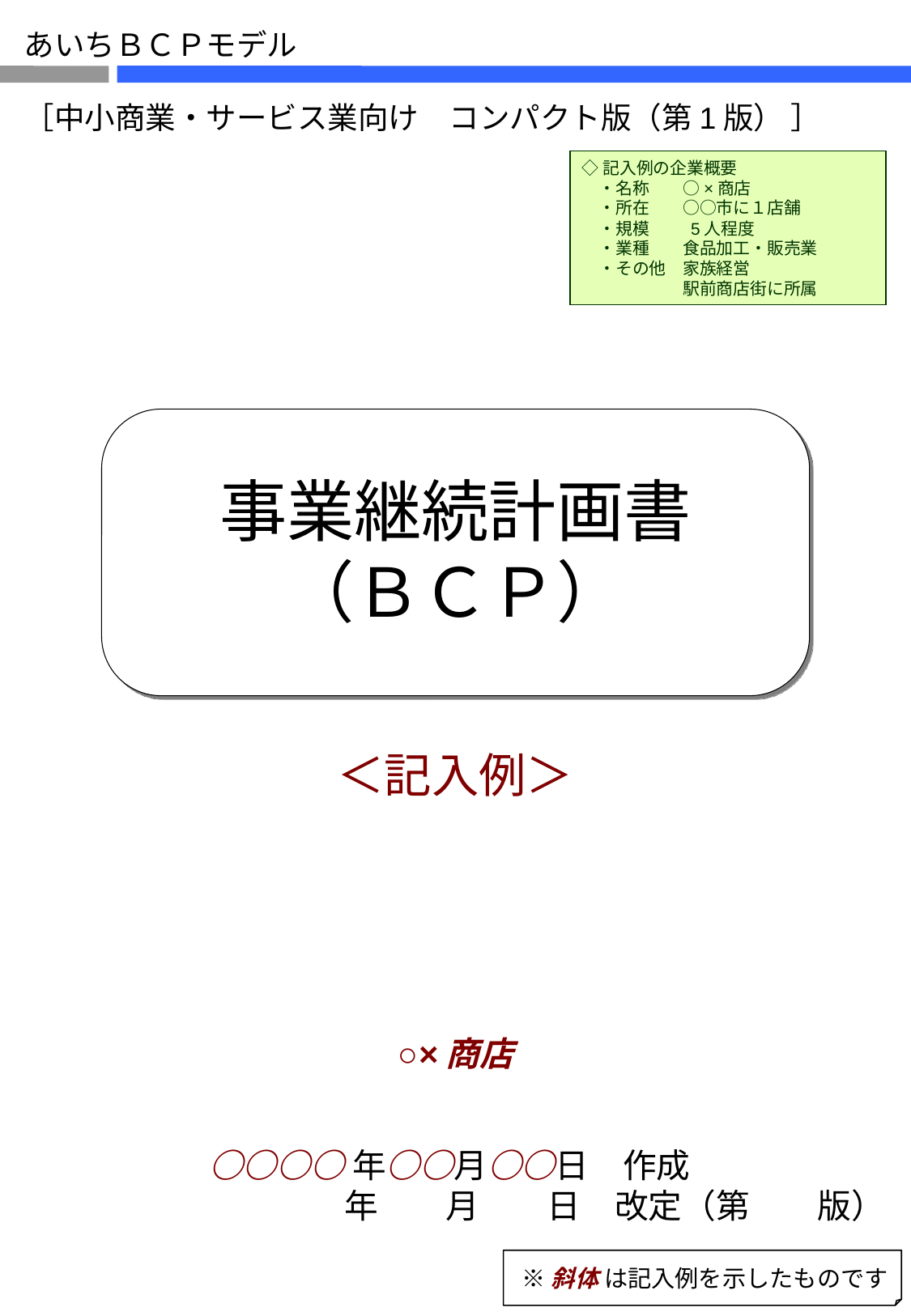

あいちＢＣＰモデル

［中小商業・サービス業向け　コンパクト版（第1版） ］
◇記入例の企業概要
　・名称　　○×商店
　・所在　　○○市に１店舗
　・規模　　 5人程度
　・業種　　食品加工・販売業
　・その他　家族経営
　　　　　　駅前商店街に所属
# 事業継続計画書 （ＢＣＰ）

＜記入例＞
○×商店
○○○○年○○月○○日　作成
　　　　年　　月　　日　改定（第　　版）

※斜体 は記入例を示したものです